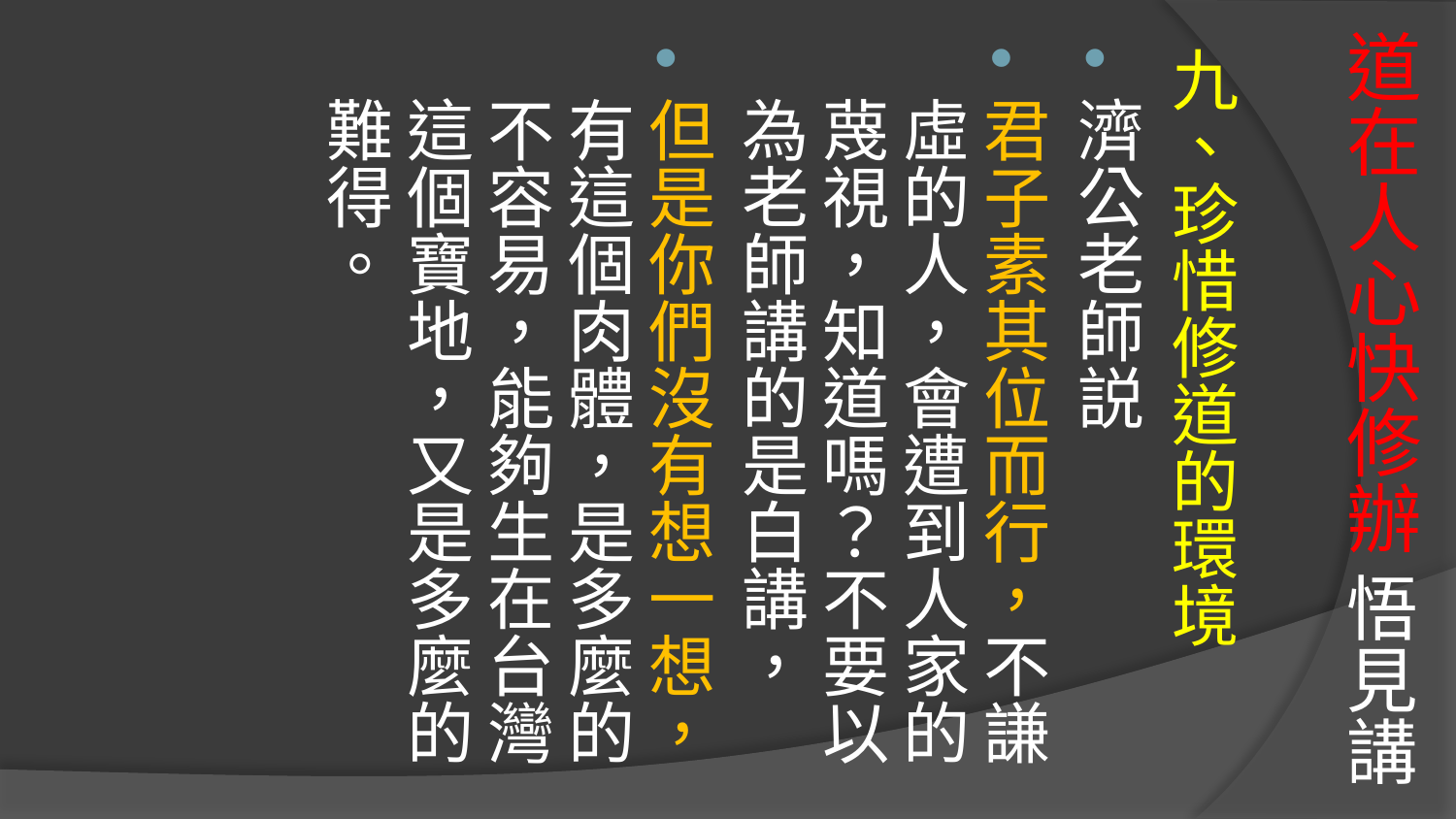

# 道在人心快修辦 悟見講
九、珍惜修道的環境
濟公老師説
君子素其位而行，不謙虛的人，會遭到人家的蔑視，知道嗎？不要以為老師講的是白講，
但是你們沒有想一想，有這個肉體，是多麼的不容易，能夠生在台灣這個寶地，又是多麼的難得。